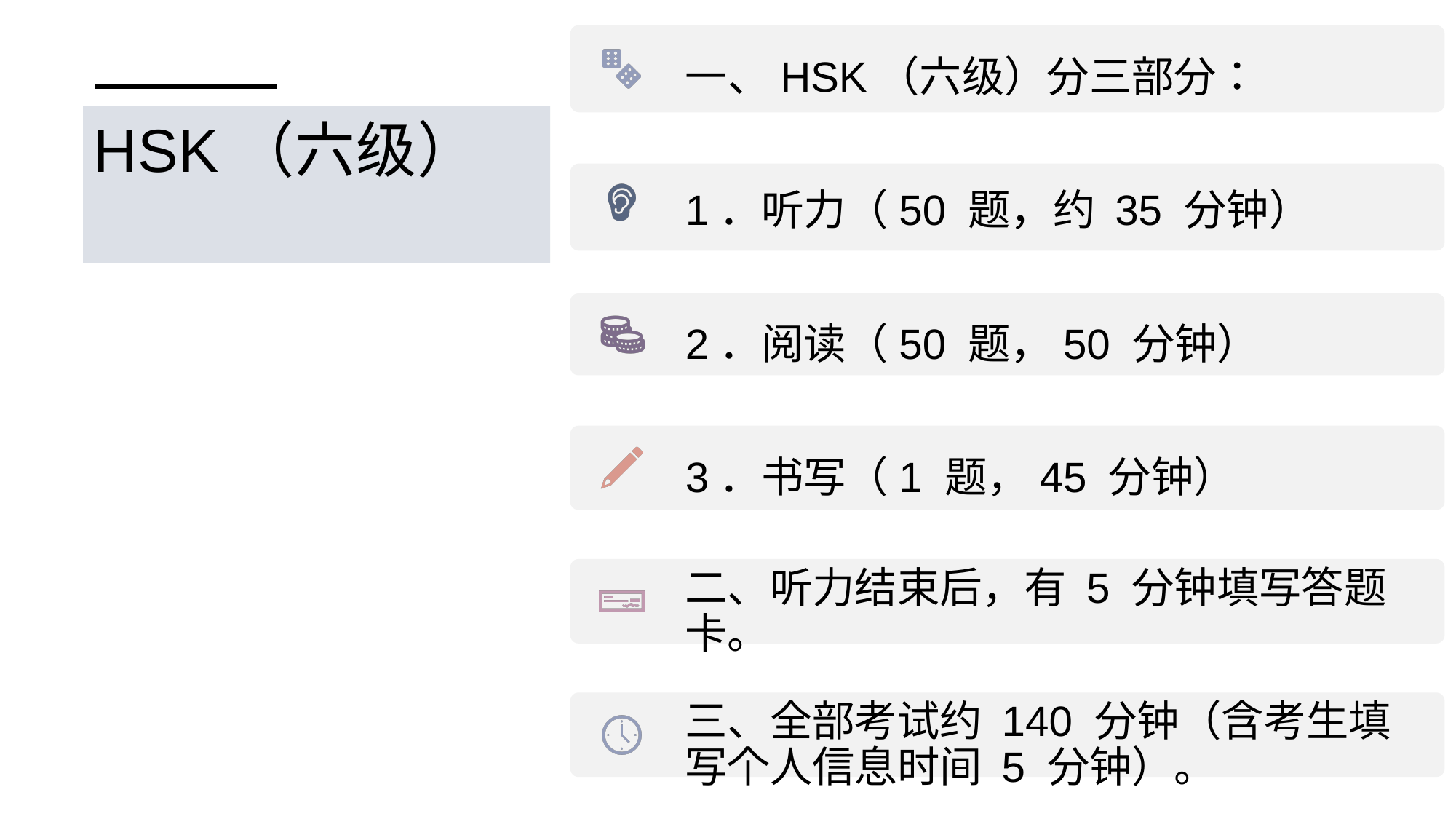

一、HSK（六级）分三部分：
1．听力（50 题，约 35 分钟）
2．阅读（50 题，50 分钟）
3．书写（1 题，45 分钟）
二、听力结束后，有 5 分钟填写答题卡。
三、全部考试约 140 分钟（含考生填写个人信息时间 5 分钟）。
# HSK（六级）